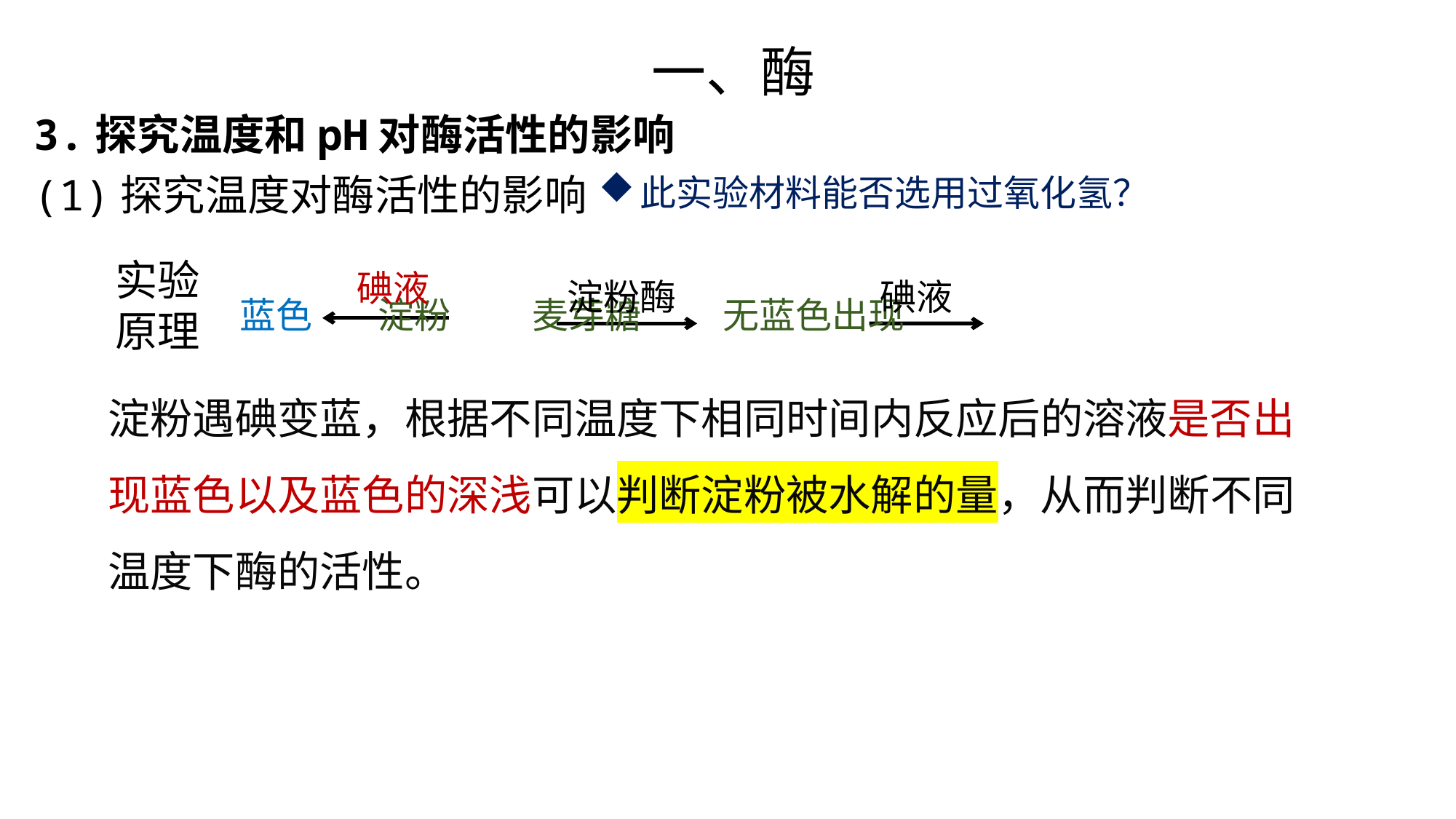

一、酶
3.探究温度和pH对酶活性的影响
(1)探究温度对酶活性的影响
此实验材料能否选用过氧化氢？
实验原理
碘液
淀粉酶
碘液
蓝色        淀粉          麦芽糖          无蓝色出现
淀粉遇碘变蓝，根据不同温度下相同时间内反应后的溶液是否出现蓝色以及蓝色的深浅可以判断淀粉被水解的量，从而判断不同温度下酶的活性。